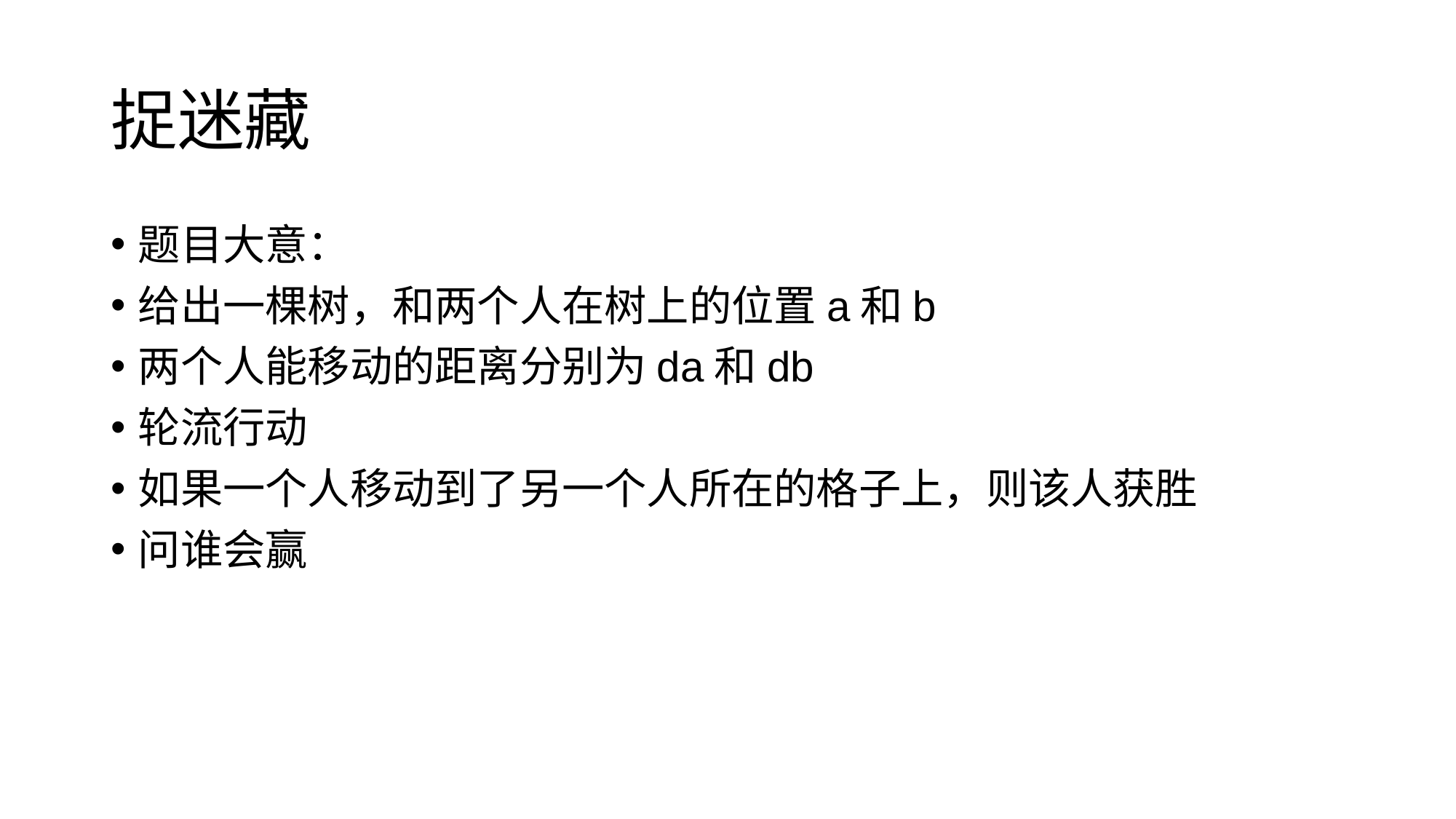

# 捉迷藏
题目大意：
给出一棵树，和两个人在树上的位置a和b
两个人能移动的距离分别为da和db
轮流行动
如果一个人移动到了另一个人所在的格子上，则该人获胜
问谁会赢